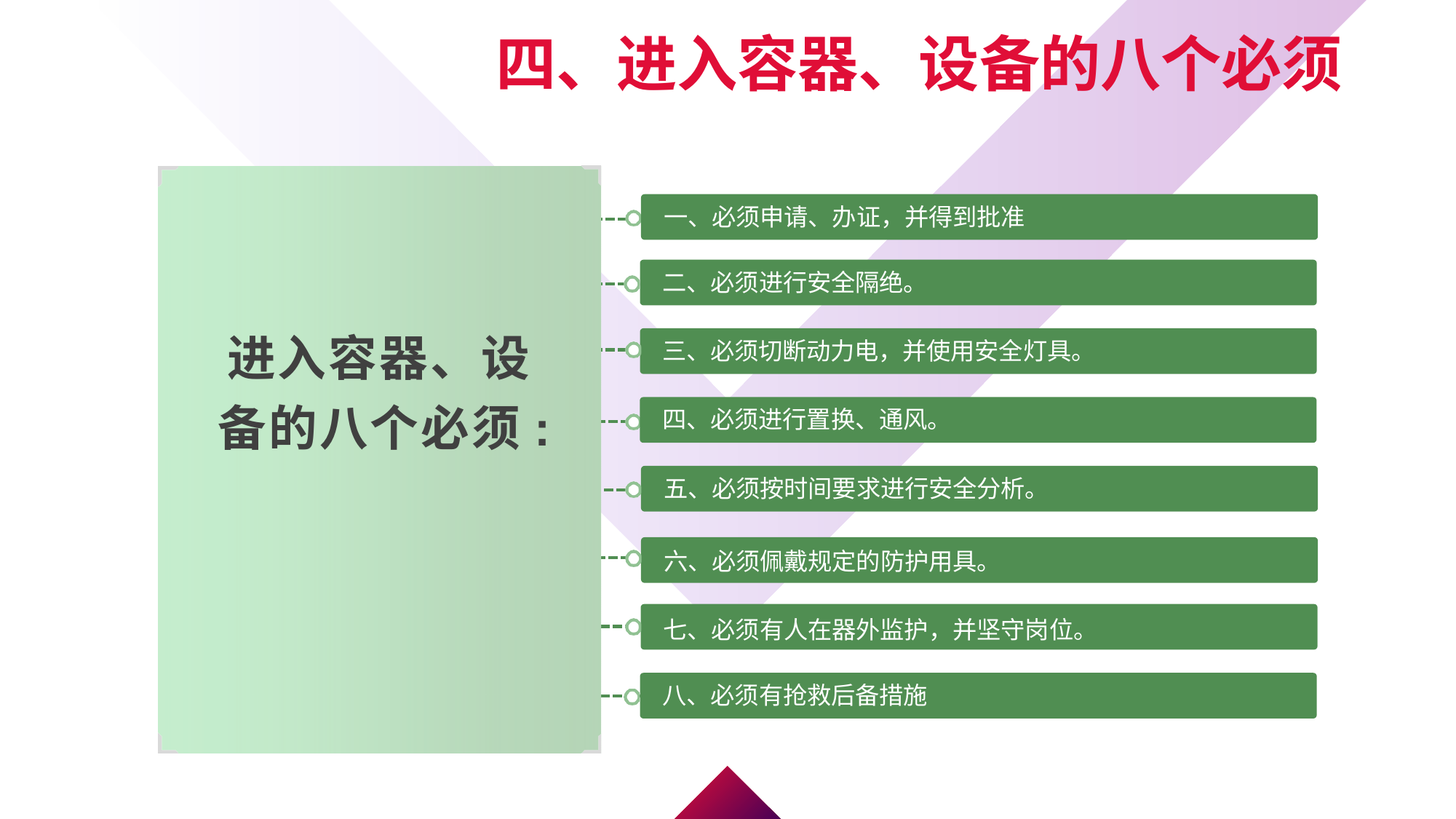

四、进入容器、设备的八个必须

一、必须申请、办证，并得到批准

二、必须进行安全隔绝。

进入容器、设备的八个必须:

三、必须切断动力电，并使用安全灯具。

四、必须进行置换、通风。

五、必须按时间要求进行安全分析。

六、必须佩戴规定的防护用具。

七、必须有人在器外监护，并坚守岗位。

八、必须有抢救后备措施